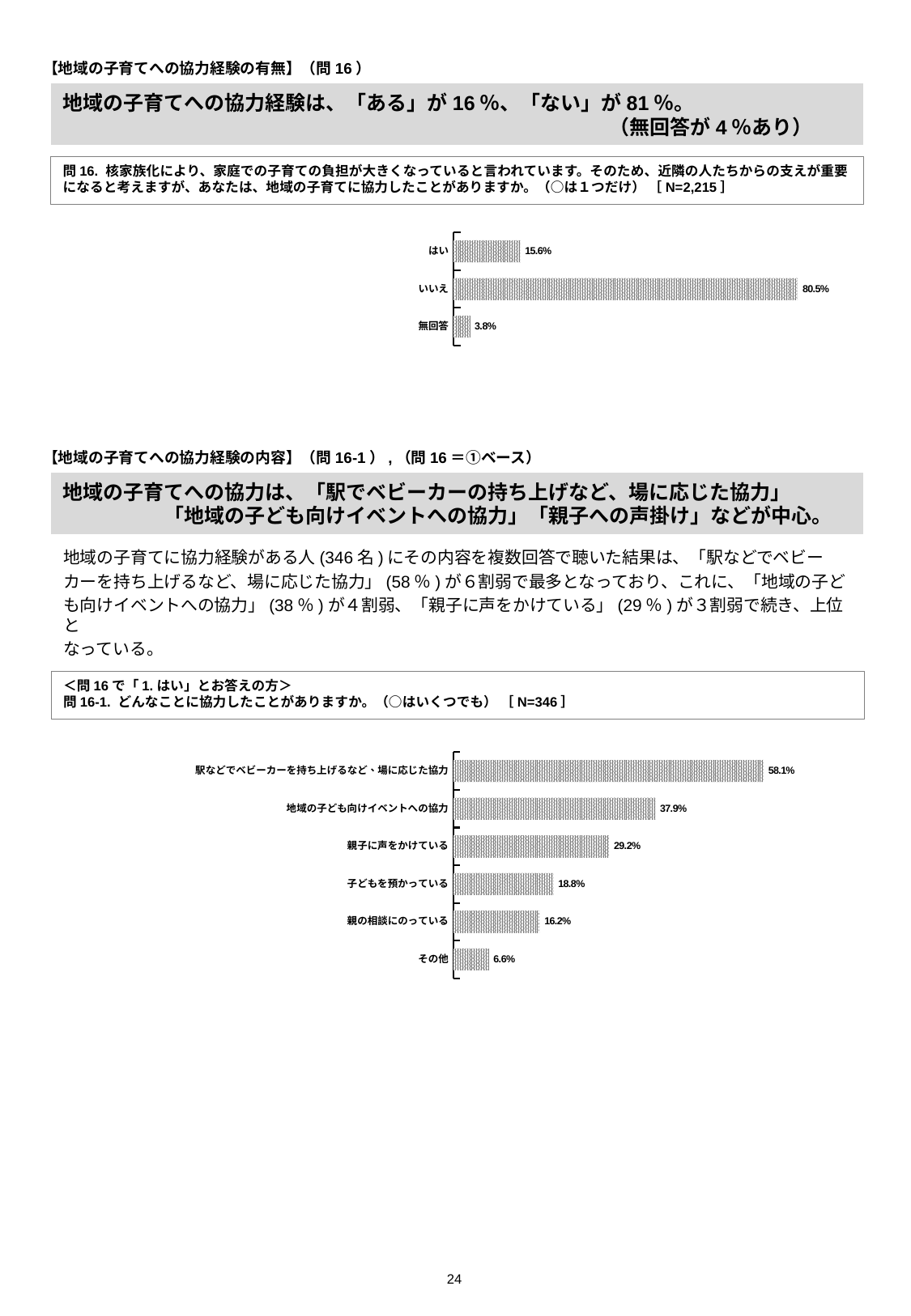

【地域の子育てへの協力経験の有無】（問16）
# 地域の子育てへの協力経験は、「ある」が16％、「ない」が81％。 　　　　　　　　　　　　　　　　　　　　　　　　　　　（無回答が4％あり）
問16. 核家族化により、家庭での子育ての負担が大きくなっていると言われています。そのため、近隣の人たちからの支えが重要になると考えますが、あなたは、地域の子育てに協力したことがありますか。（○は１つだけ） ［N=2,215］

### Chart

| Category |  |
|---|---|
| はい | 0.156207674943567 |
| いいえ | 0.805417607223477 |
| 無回答 | 0.0383747178329571 |
【地域の子育てへの協力経験の内容】（問16-1）,（問16＝①ベース）
地域の子育てへの協力は、「駅でベビーカーの持ち上げなど、場に応じた協力」
　　　　　「地域の子ども向けイベントへの協力」「親子への声掛け」などが中心。
地域の子育てに協力経験がある人(346名)にその内容を複数回答で聴いた結果は、「駅などでベビー
カーを持ち上げるなど、場に応じた協力」(58％)が６割弱で最多となっており、これに、「地域の子ど
も向けイベントへの協力」(38％)が４割弱、「親子に声をかけている」(29％)が３割弱で続き、上位と
なっている。
＜問16で「1.はい」とお答えの方＞
問16-1. どんなことに協力したことがありますか。（○はいくつでも） ［N=346］

### Chart

| Category |  |
|---|---|
| 駅などでベビーカーを持ち上げるなど、場に応じた協力 | 0.580924855491329 |
| 地域の子ども向けイベントへの協力 | 0.378612716763006 |
| 親子に声をかけている | 0.291907514450867 |
| 子どもを預かっている | 0.187861271676301 |
| 親の相談にのっている | 0.161849710982659 |
| その他 | 0.0664739884393063 |
24